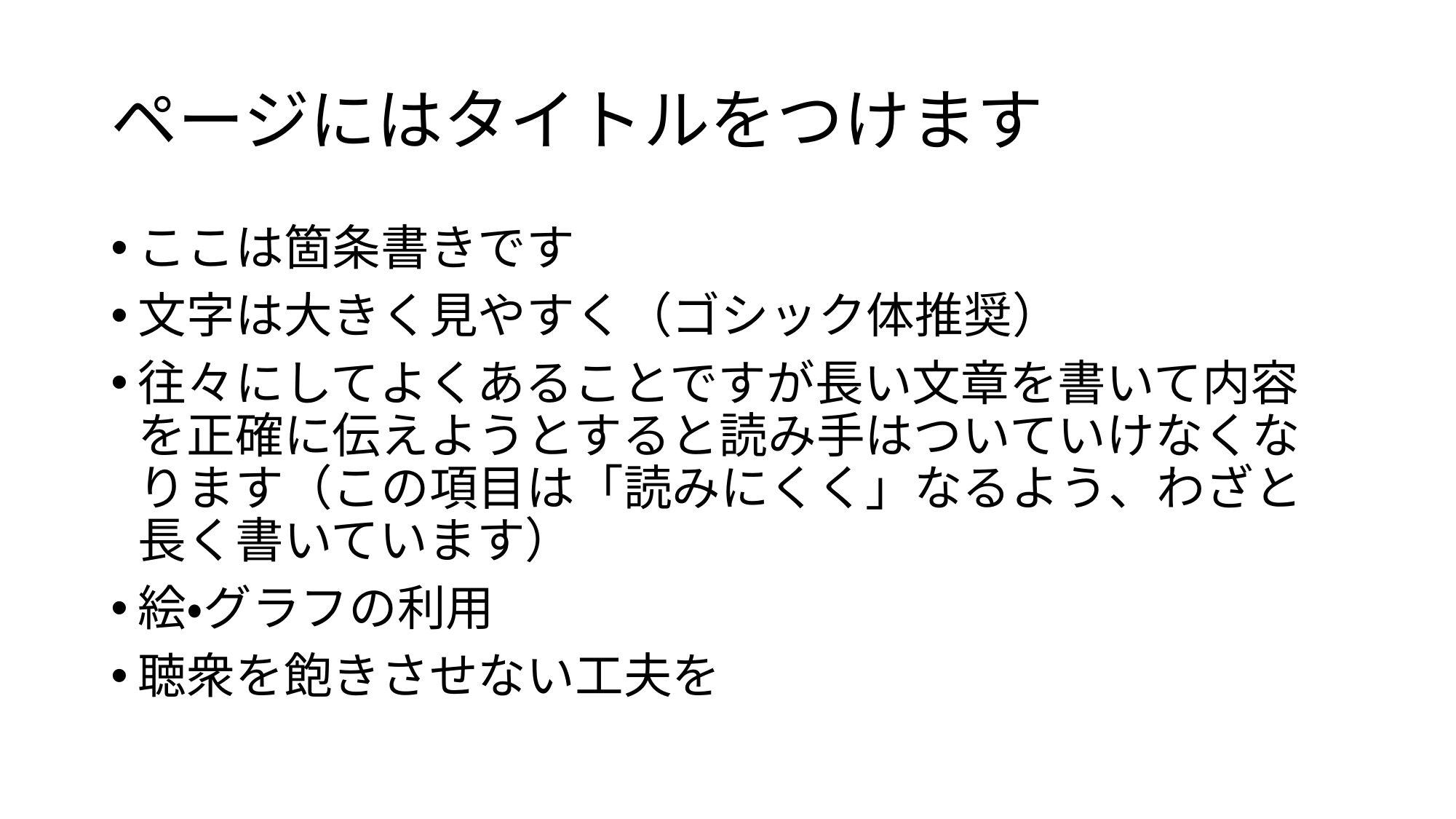

# ページにはタイトルをつけます
ここは箇条書きです
文字は大きく見やすく（ゴシック体推奨）
往々にしてよくあることですが長い文章を書いて内容を正確に伝えようとすると読み手はついていけなくなります（この項目は「読みにくく」なるよう、わざと長く書いています）
絵・グラフの利用
聴衆を飽きさせない工夫を